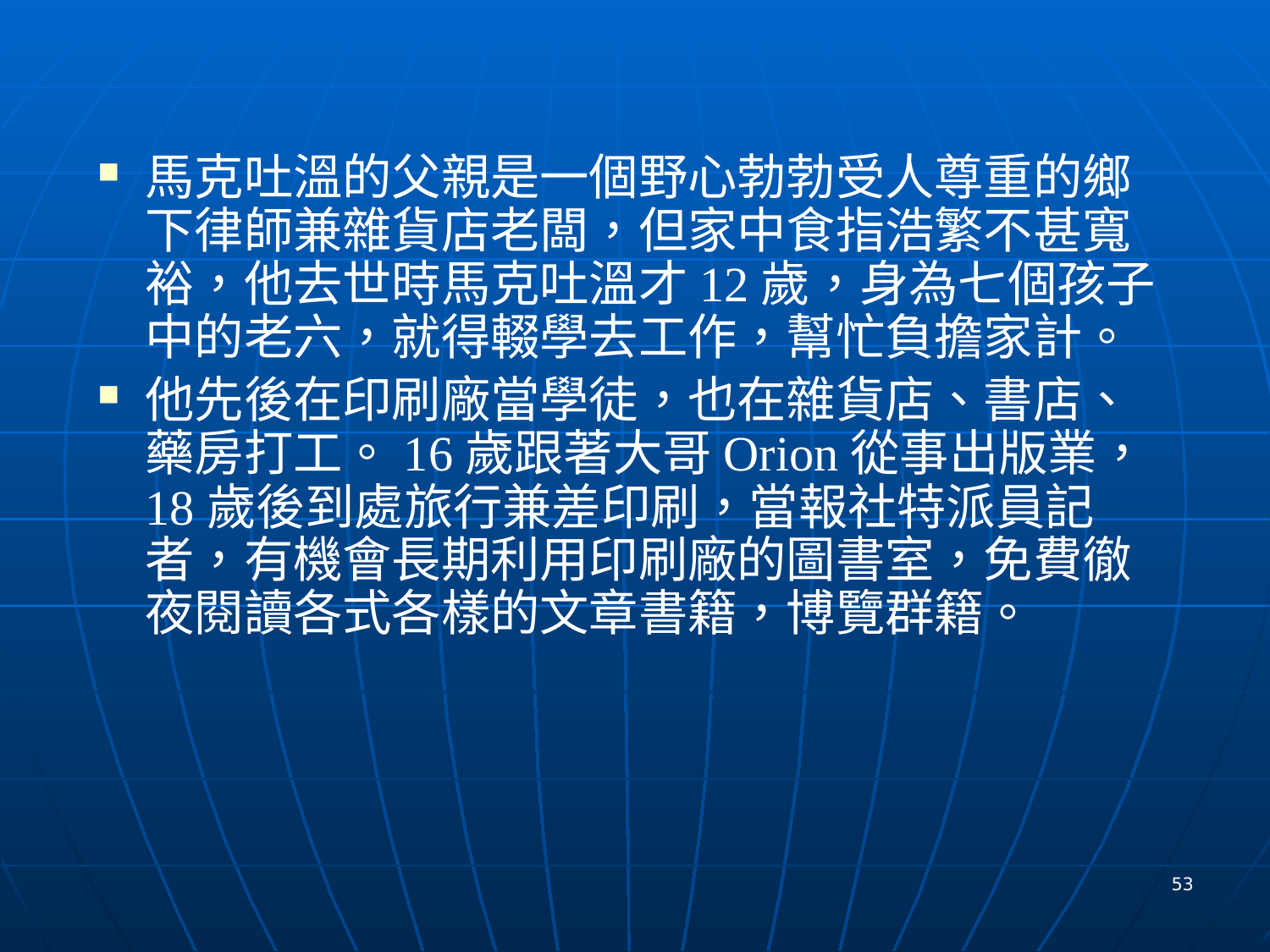

馬克吐溫的父親是一個野心勃勃受人尊重的鄉下律師兼雜貨店老闆，但家中食指浩繁不甚寬裕，他去世時馬克吐溫才12歲，身為七個孩子中的老六，就得輟學去工作，幫忙負擔家計。
他先後在印刷廠當學徒，也在雜貨店、書店、藥房打工。16歲跟著大哥Orion從事出版業，18歲後到處旅行兼差印刷，當報社特派員記者，有機會長期利用印刷廠的圖書室，免費徹夜閱讀各式各樣的文章書籍，博覽群籍。

53